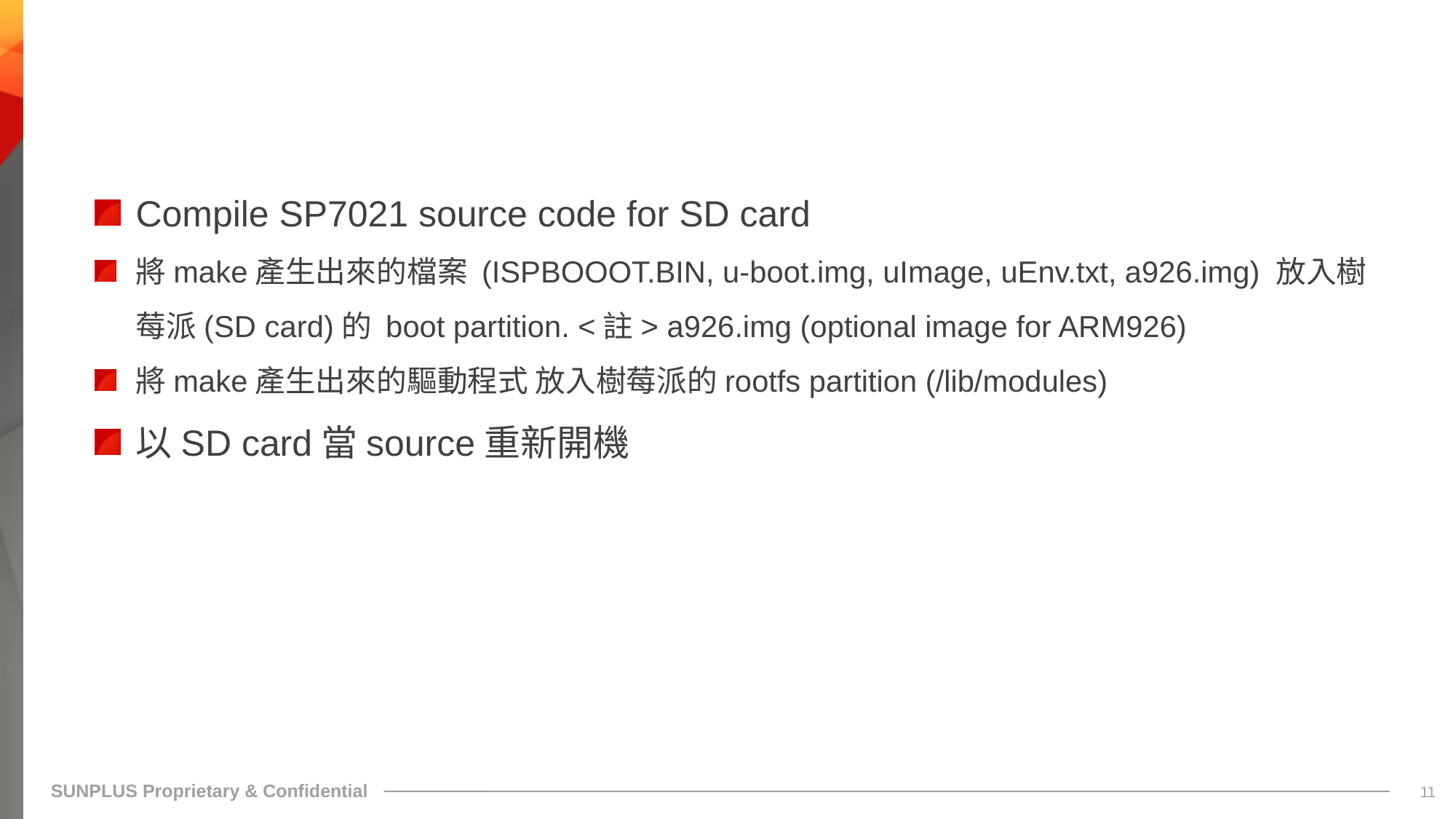

#
Compile SP7021 source code for SD card
將make產生出來的檔案 (ISPBOOOT.BIN, u-boot.img, uImage, uEnv.txt, a926.img) 放入樹莓派(SD card)的 boot partition. <註> a926.img (optional image for ARM926)
將make產生出來的驅動程式 放入樹莓派的rootfs partition (/lib/modules)
以SD card當source重新開機
11